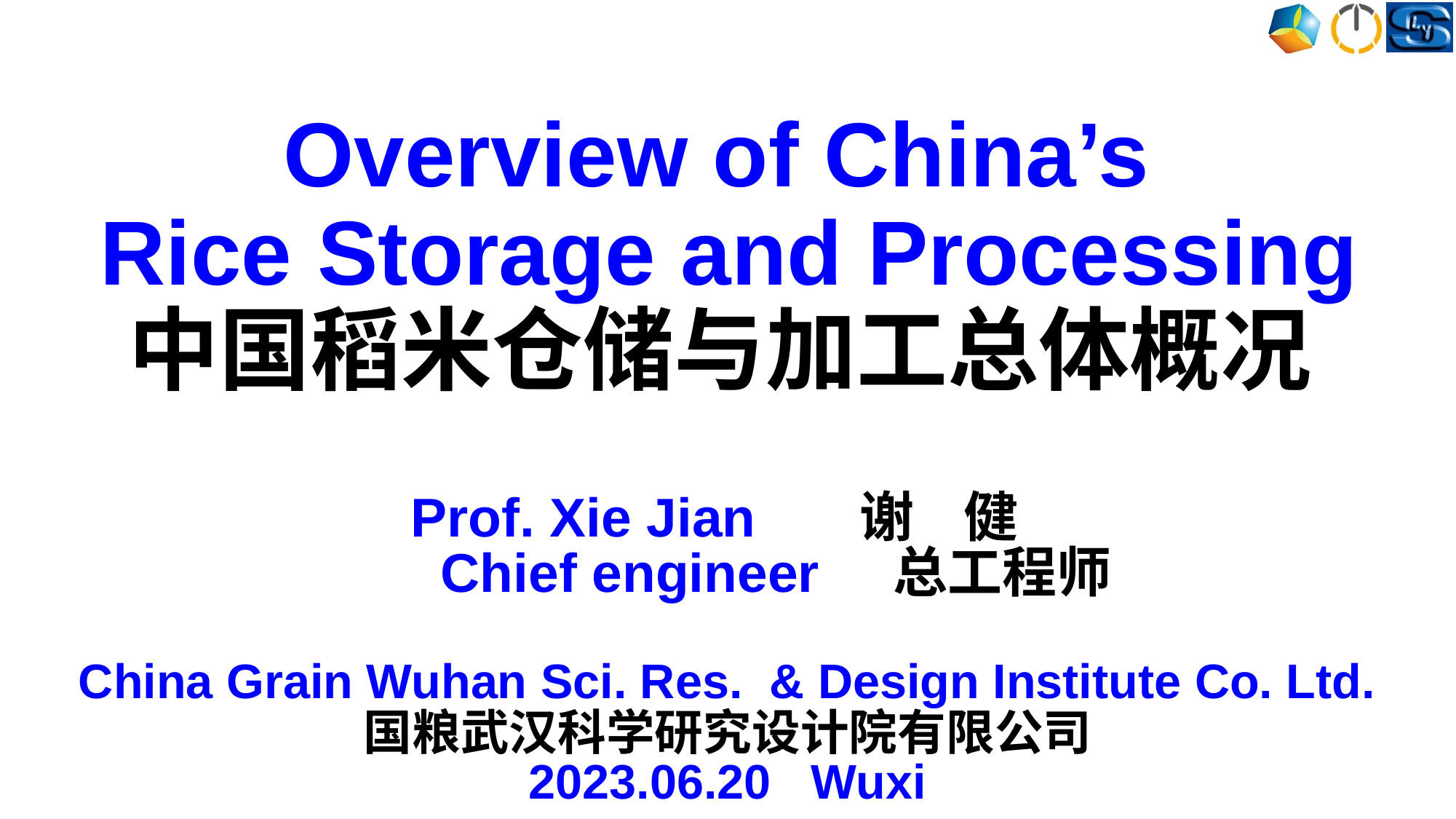

Overview of China’s
Rice Storage and Processing
中国稻米仓储与加工总体概况
            Prof. Xie Jian      谢    健
       Chief engineer    总工程师

China Grain Wuhan Sci. Res.  & Design Institute Co. Ltd.
国粮武汉科学研究设计院有限公司
2023.06.20   Wuxi